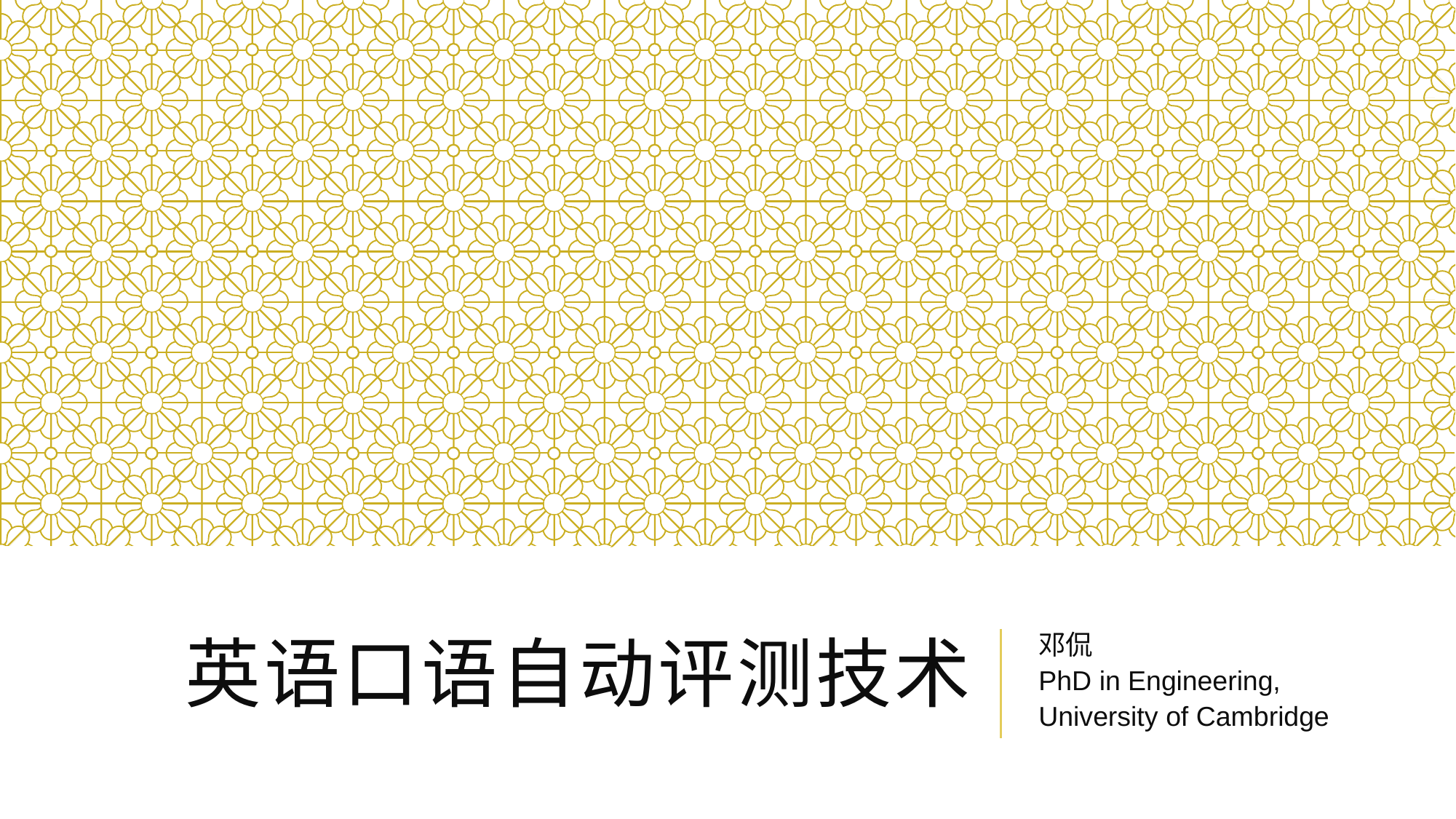

# 英语口语自动评测技术
邓侃
PhD in Engineering,
University of Cambridge